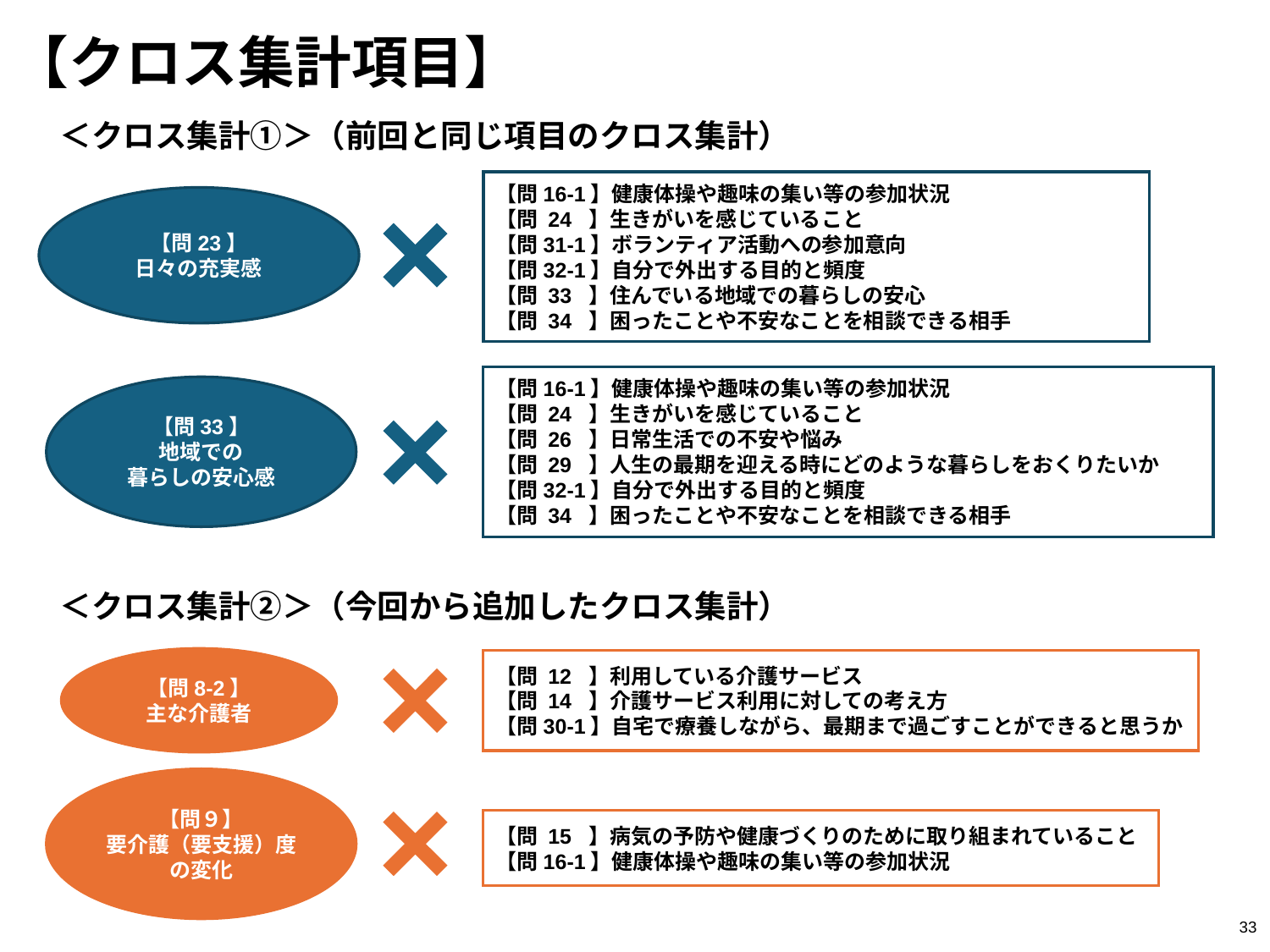

【クロス集計項目】
＜クロス集計①＞（前回と同じ項目のクロス集計）
【問16-1】健康体操や趣味の集い等の参加状況
【問 24  】生きがいを感じていること
【問31-1】ボランティア活動への参加意向
【問32-1】自分で外出する目的と頻度
【問 33  】住んでいる地域での暮らしの安心
【問 34  】困ったことや不安なことを相談できる相手
【問23】
日々の充実感

【問16-1】健康体操や趣味の集い等の参加状況
【問 24  】生きがいを感じていること
【問 26  】日常生活での不安や悩み
【問 29  】人生の最期を迎える時にどのような暮らしをおくりたいか
【問32-1】自分で外出する目的と頻度
【問 34  】困ったことや不安なことを相談できる相手
【問33】
地域での
暮らしの安心感

＜クロス集計②＞（今回から追加したクロス集計）
【問8-2】
主な介護者

【問 12  】利用している介護サービス
【問 14  】介護サービス利用に対しての考え方
【問30-1】自宅で療養しながら、最期まで過ごすことができると思うか
【問９】
要介護（要支援）度の変化

【問 15  】病気の予防や健康づくりのために取り組まれていること
【問16-1】健康体操や趣味の集い等の参加状況
33